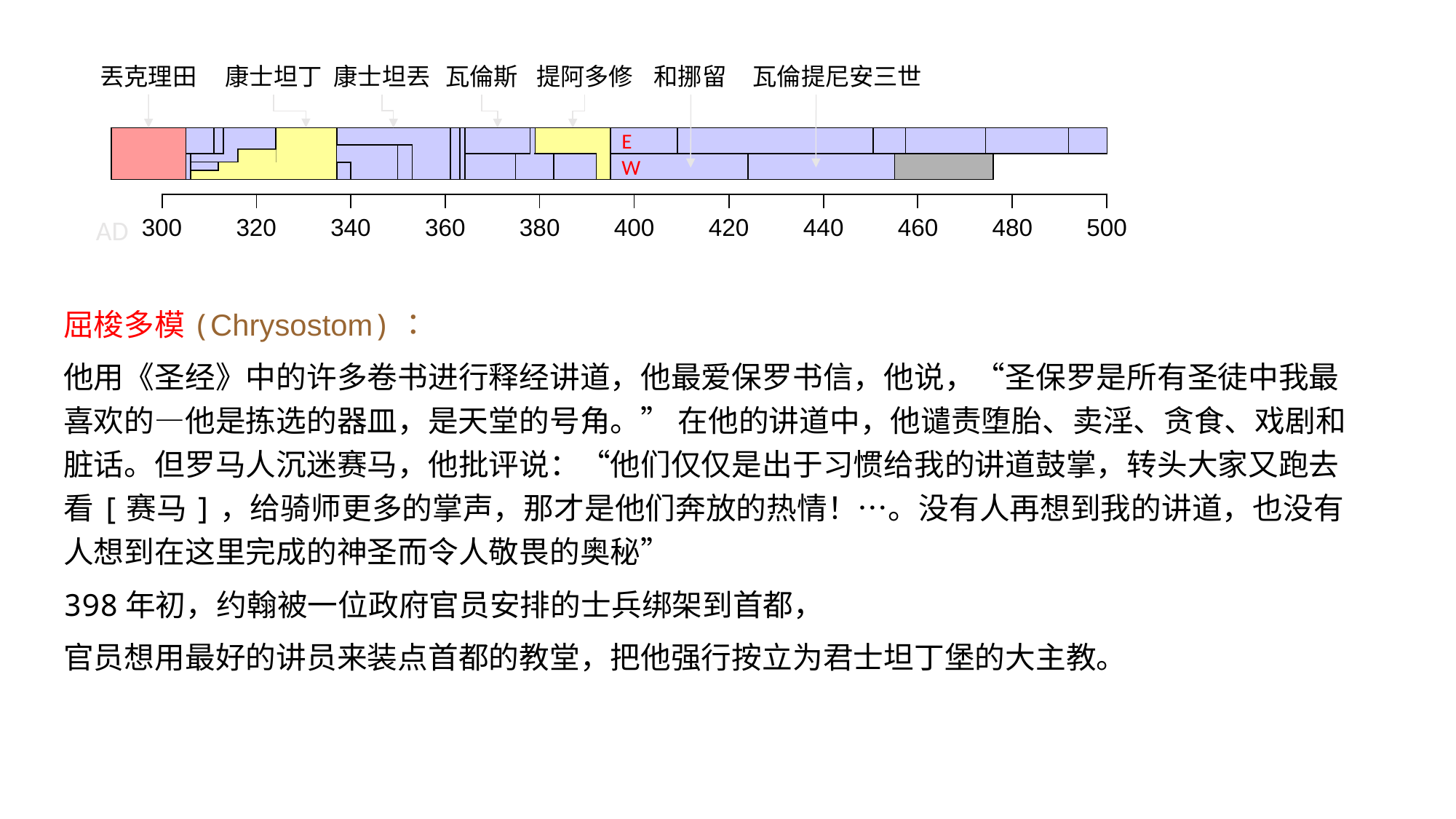

和挪留
丟克理田
康士坦丁
康士坦丟
瓦倫斯
提阿多修
瓦倫提尼安三世

E

W

|  |  |  |  |  |  |  |  |  |  |
| --- | --- | --- | --- | --- | --- | --- | --- | --- | --- |
AD
| 300 | 320 | 340 | 360 | 380 | 400 | 420 | 440 | 460 | 480 | 500 |
| --- | --- | --- | --- | --- | --- | --- | --- | --- | --- | --- |
屈梭多模(Chrysostom)：
他用《圣经》中的许多卷书进行释经讲道，他最爱保罗书信，他说，“圣保罗是所有圣徒中我最喜欢的—他是拣选的器皿，是天堂的号角。” 在他的讲道中，他谴责堕胎、卖淫、贪食、戏剧和脏话。但罗马人沉迷赛马，他批评说：“他们仅仅是出于习惯给我的讲道鼓掌，转头大家又跑去看[赛马]，给骑师更多的掌声，那才是他们奔放的热情！…。没有人再想到我的讲道，也没有人想到在这里完成的神圣而令人敬畏的奥秘”
398年初，约翰被一位政府官员安排的士兵绑架到首都，
官员想用最好的讲员来装点首都的教堂，把他强行按立为君士坦丁堡的大主教。